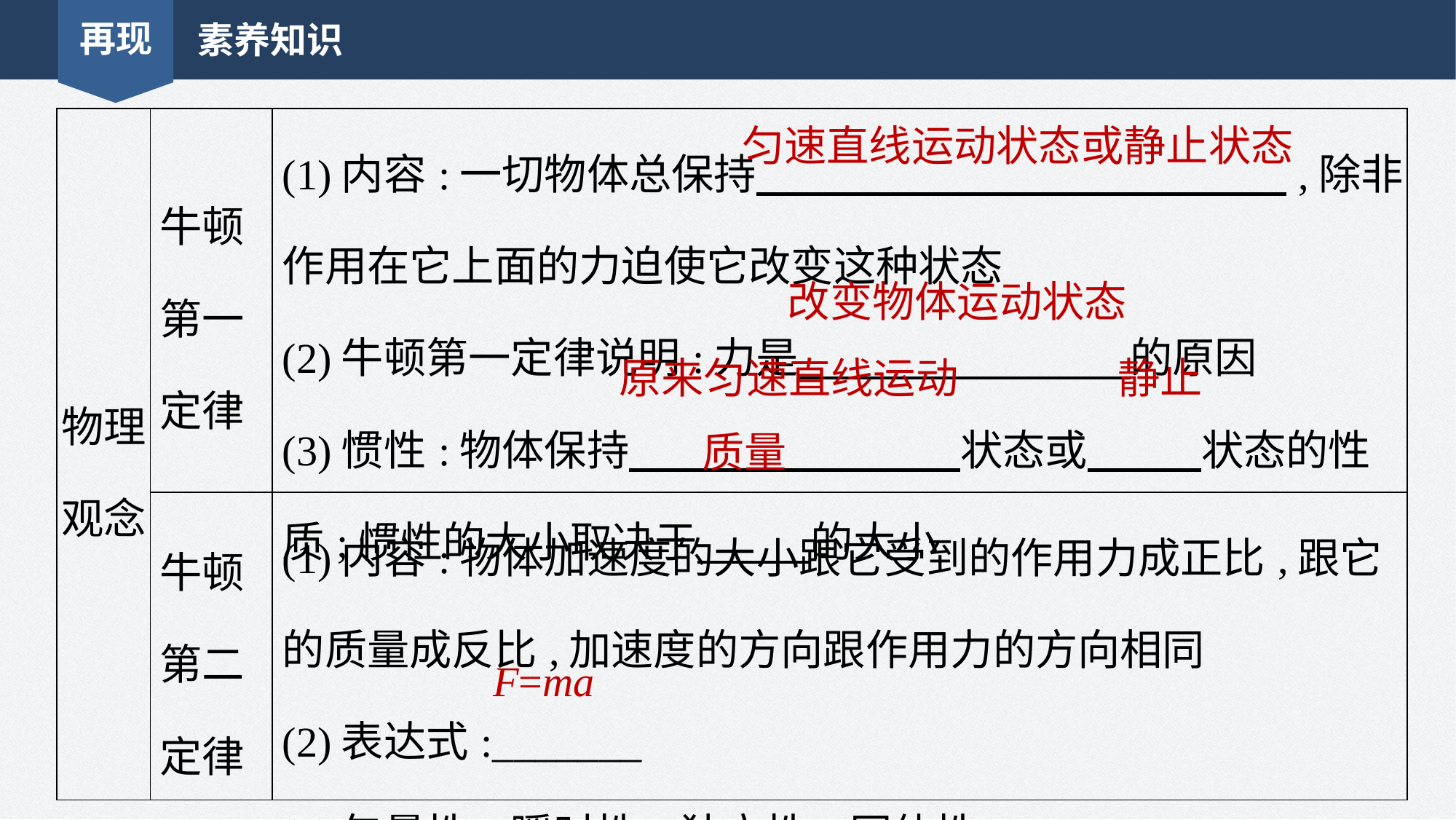

再现
素养知识
| 物理 观念 | 牛顿第一定律 | (1)内容:一切物体总保持 ,除非作用在它上面的力迫使它改变这种状态 (2)牛顿第一定律说明:力是 的原因 (3)惯性:物体保持 状态或 状态的性质;惯性的大小取决于 的大小 |
| --- | --- | --- |
|  | 牛顿第二定律 | (1)内容:物体加速度的大小跟它受到的作用力成正比,跟它的质量成反比,加速度的方向跟作用力的方向相同 (2)表达式:\_\_\_\_\_\_\_ (3)矢量性、瞬时性、独立性、同体性 |
匀速直线运动状态或静止状态
改变物体运动状态
原来匀速直线运动
静止
质量
F=ma